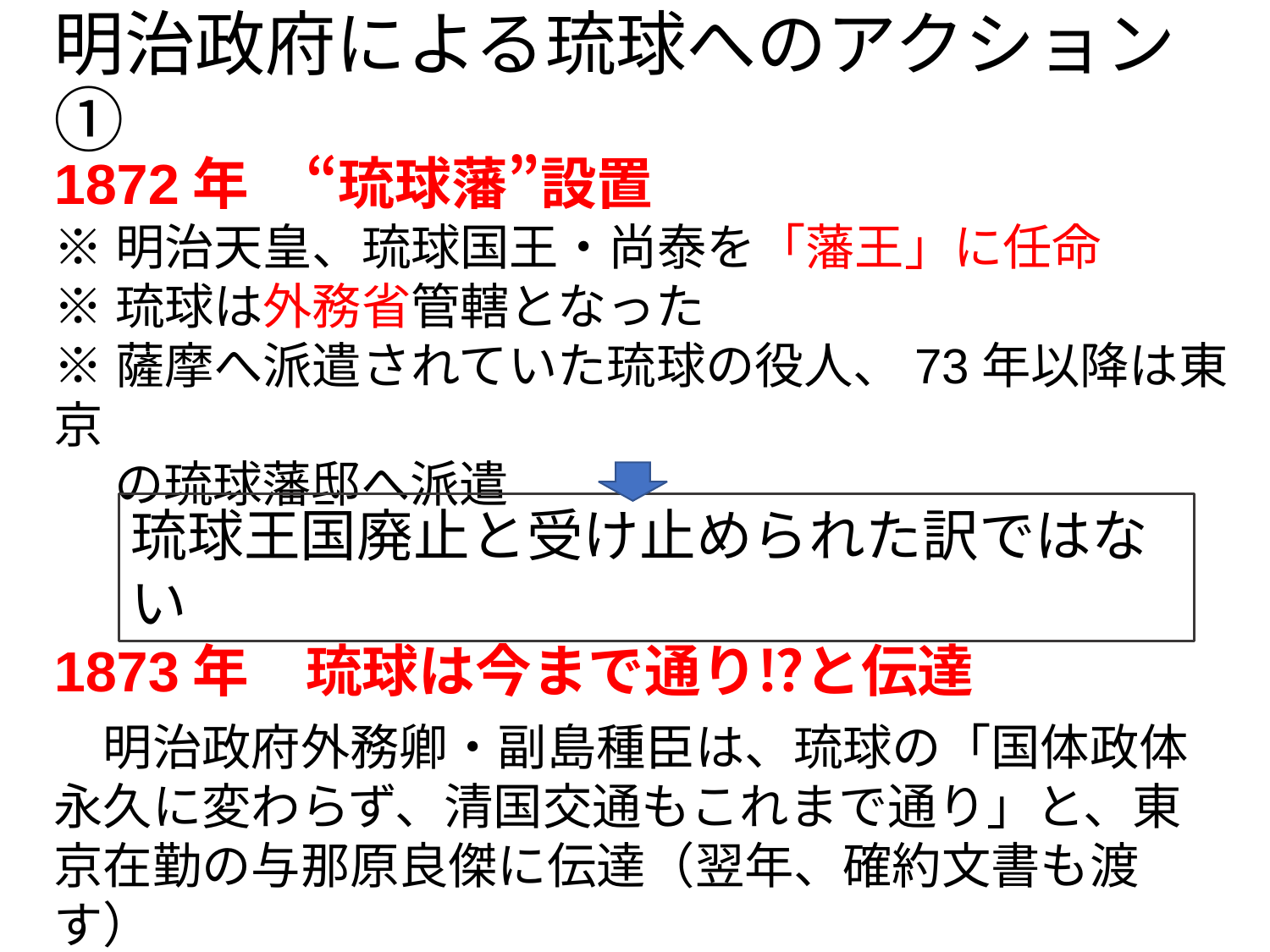

# 明治政府による琉球へのアクション①
1872年　“琉球藩”設置
※明治天皇、琉球国王・尚泰を「藩王」に任命
※琉球は外務省管轄となった
※薩摩へ派遣されていた琉球の役人、73年以降は東京
　 の琉球藩邸へ派遣

琉球王国廃止と受け止められた訳ではない
1873年　琉球は今まで通り⁉と伝達
　明治政府外務卿・副島種臣は、琉球の「国体政体永久に変わらず、清国交通もこれまで通り」と、東京在勤の与那原良傑に伝達（翌年、確約文書も渡す）